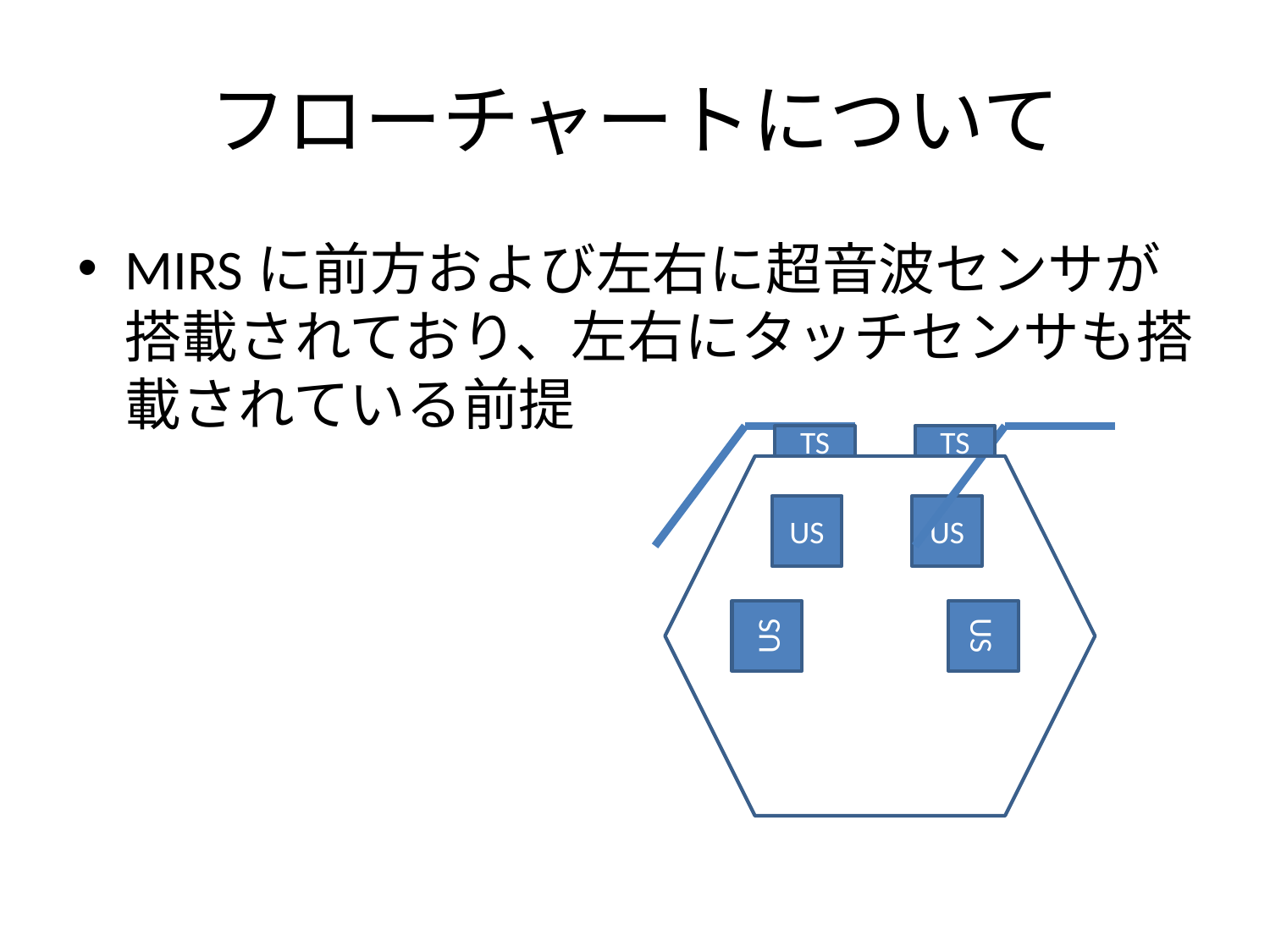

# フローチャートについて
MIRSに前方および左右に超音波センサが搭載されており、左右にタッチセンサも搭載されている前提
TS
TS

US
US
US
US